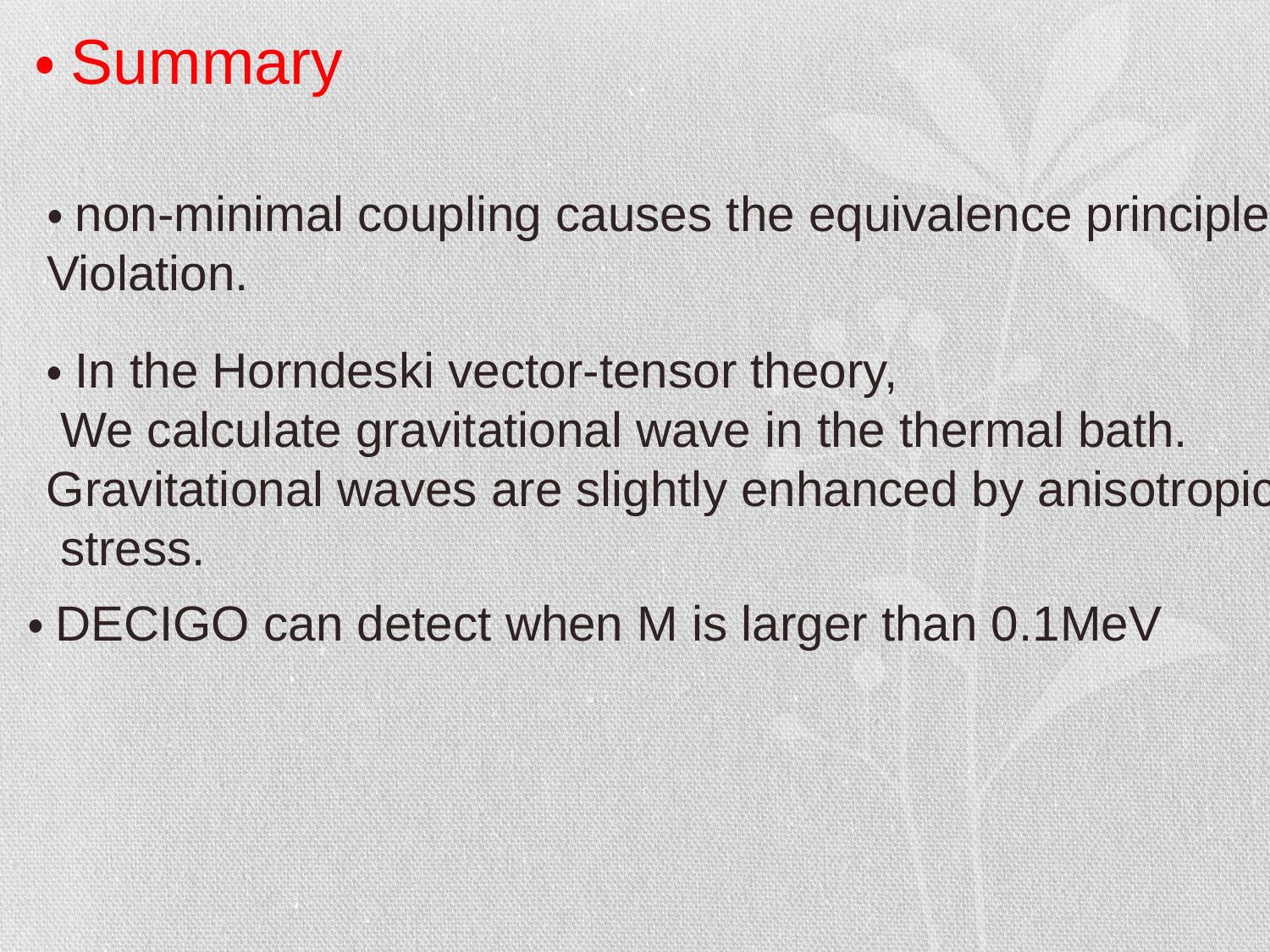

・Summary
・non-minimal coupling causes the equivalence principle
Violation.
・In the Horndeski vector-tensor theory,
 We calculate gravitational wave in the thermal bath.
Gravitational waves are slightly enhanced by anisotropic
 stress.
・DECIGO can detect when M is larger than 0.1MeV